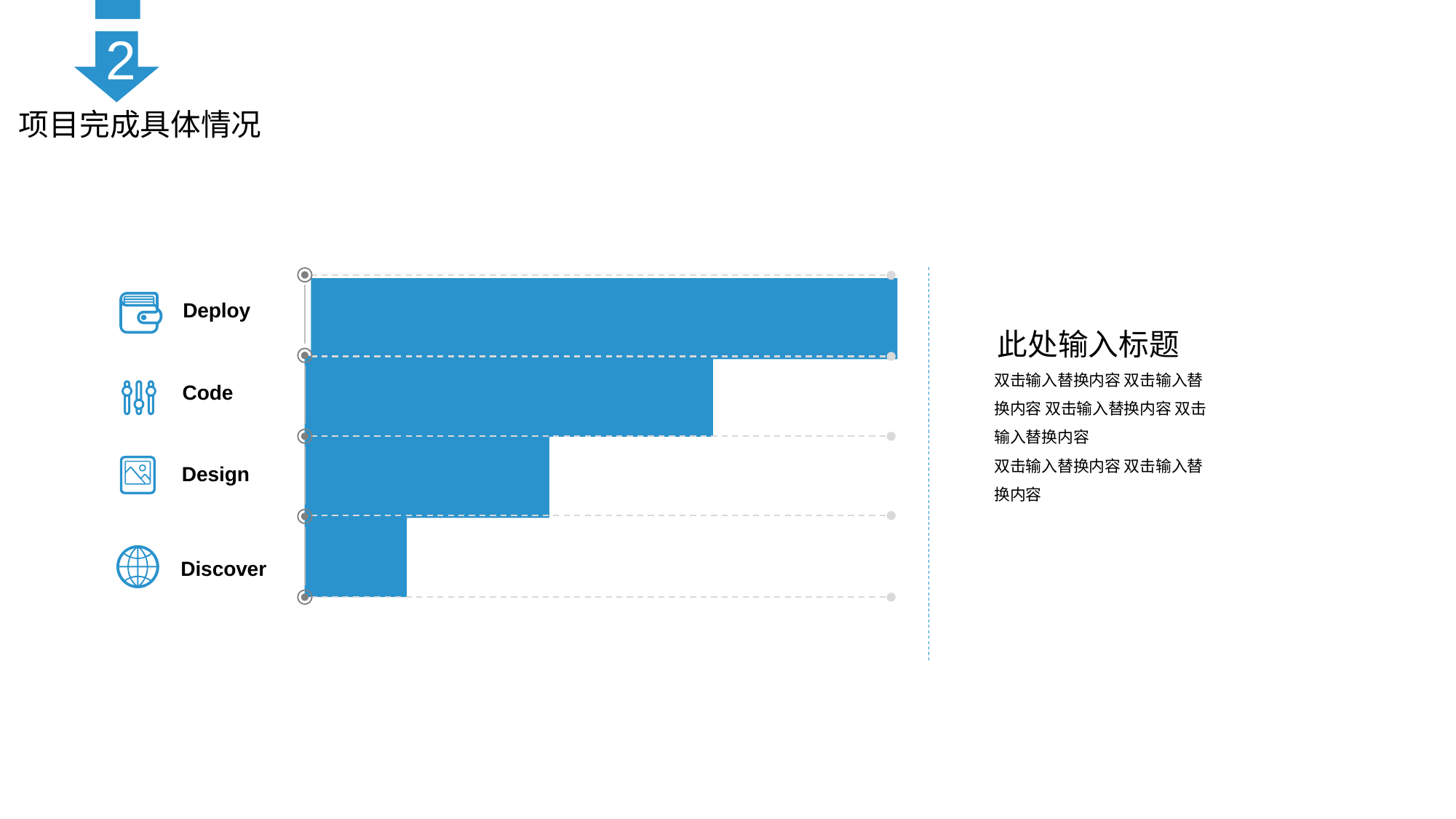

2
项目完成具体情况

Step 01
Step 02
Step 03
Step 04

Deploy
此处输入标题
双击输入替换内容 双击输入替换内容 双击输入替换内容 双击输入替换内容
双击输入替换内容 双击输入替换内容

Code

Design

Discover